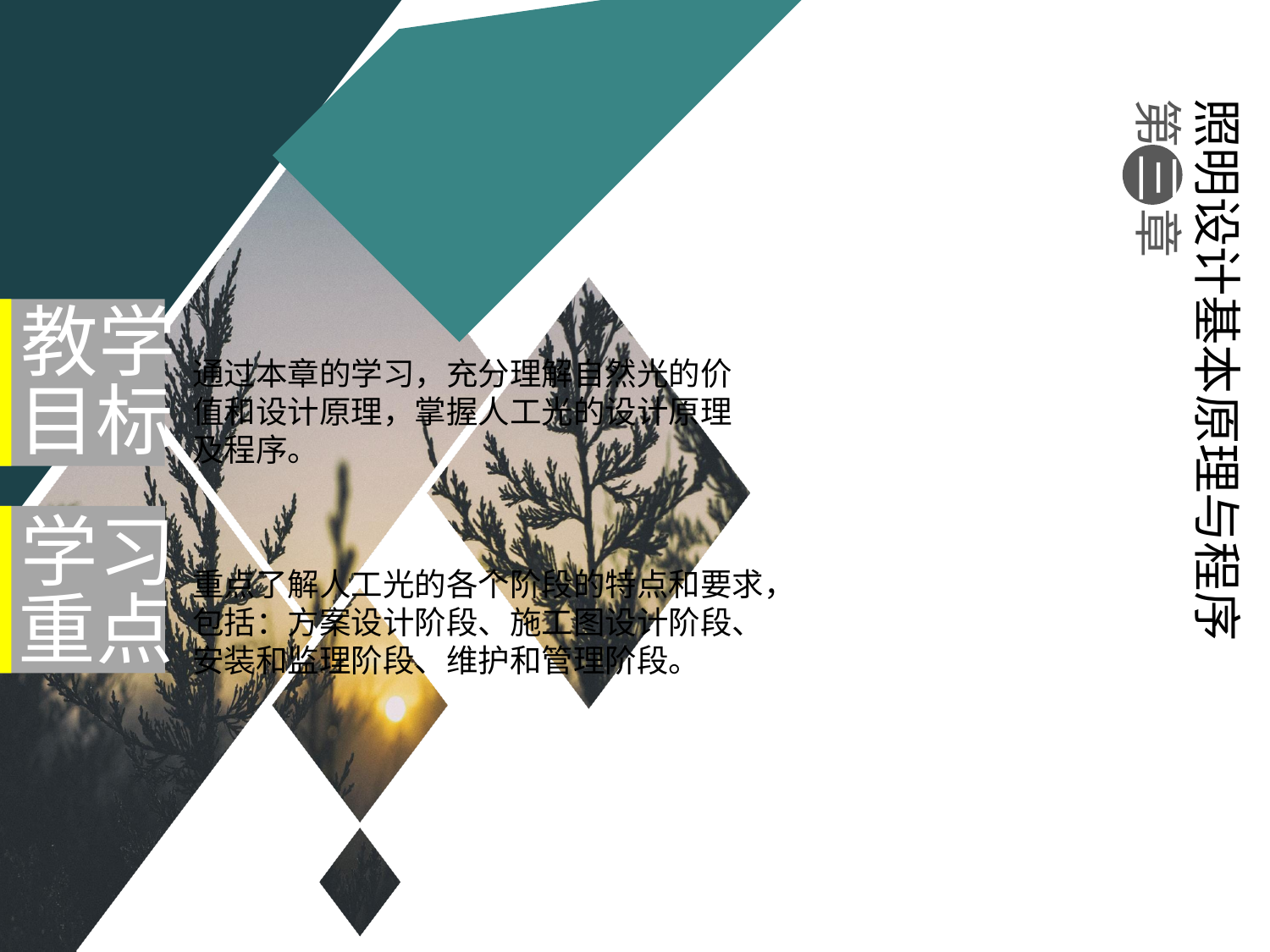

照明设计基本原理与程序
第 三 章

教学
目标

通过本章的学习，充分理解自然光的价值和设计原理，掌握人工光的设计原理及程序。

学习
重点

重点了解人工光的各个阶段的特点和要求，包括：方案设计阶段、施工图设计阶段、安装和监理阶段、维护和管理阶段。

#